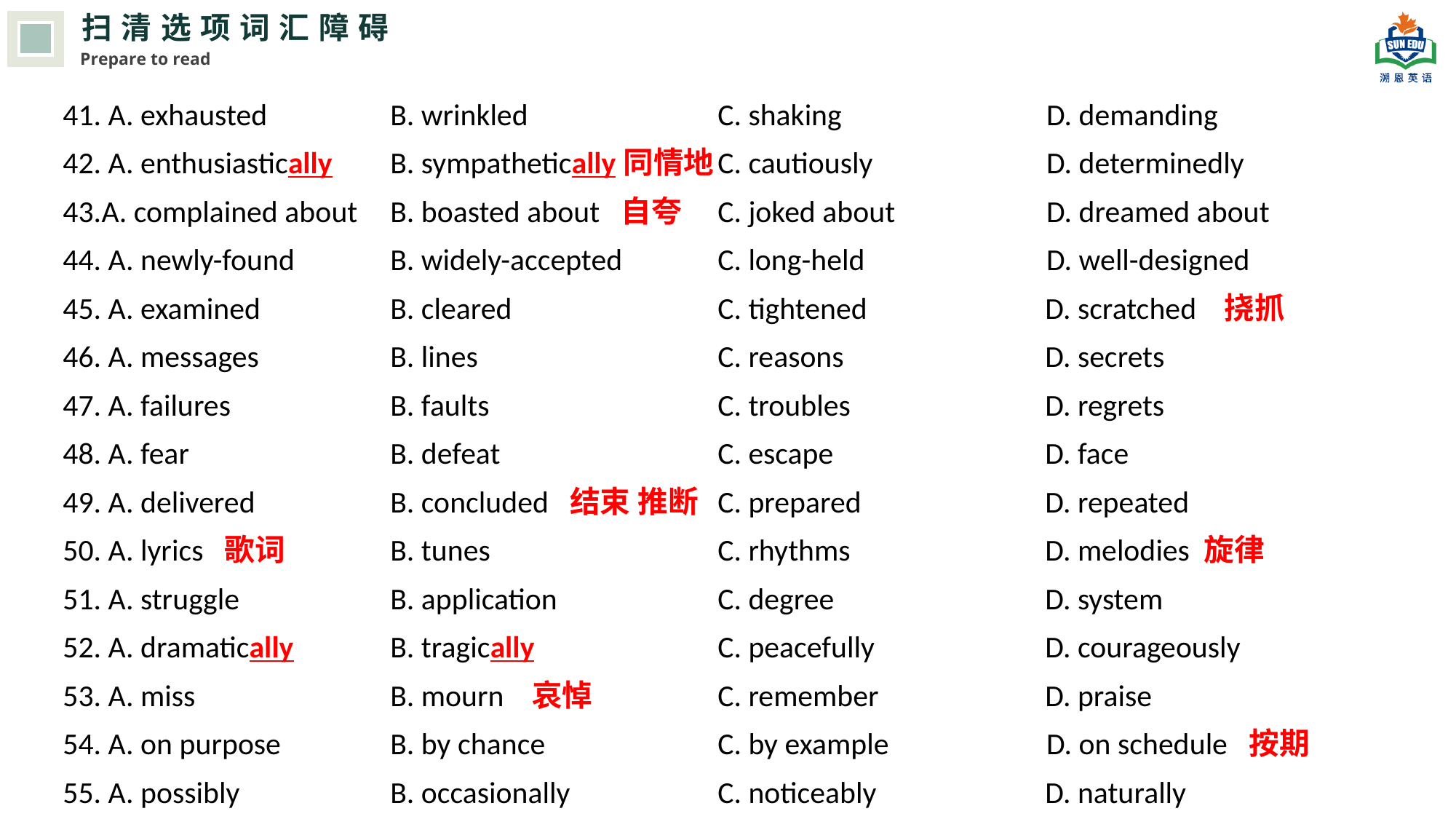

扫清选项词汇障碍
Prepare to read

41. A. exhausted		B. wrinkled		C. shaking	                D. demanding
42. A. enthusiastically 	B. sympathetically同情地	C. cautiously        	                D. determinedly
43.A. complained about 	B. boasted about  自夸 	C. joked about   	                D. dreamed about
44. A. newly-found      	B. widely-accepted 	C. long-held   	                D. well-designed
45. A. examined       	B. cleared 		C. tightened      		D. scratched   挠抓
46. A. messages        	B. lines 			C. reasons    	   	D. secrets
47. A. failures        	B. faults    		C. troubles   	      	D. regrets
48. A. fear           	 	B. defeat  		C. escape     	   	D. face
49. A. delivered         	B. concluded  结束 推断	C. prepared   	  	D. repeated
50. A. lyrics  歌词  	B. tunes        		C. rhythms   	      	D. melodies 旋律
51. A. struggle          	B. application                	C. degree   	   	D. system
52. A. dramatically       	B. tragically       		C. peacefully  	   	D. courageously
53. A. miss        		B. mourn   哀悼  		C. remember                	D. praise
54. A. on purpose        	B. by chance    		C. by example     	                D. on schedule  按期
55. A. possibly          	B. occasionally    		C. noticeably  	 	D. naturally